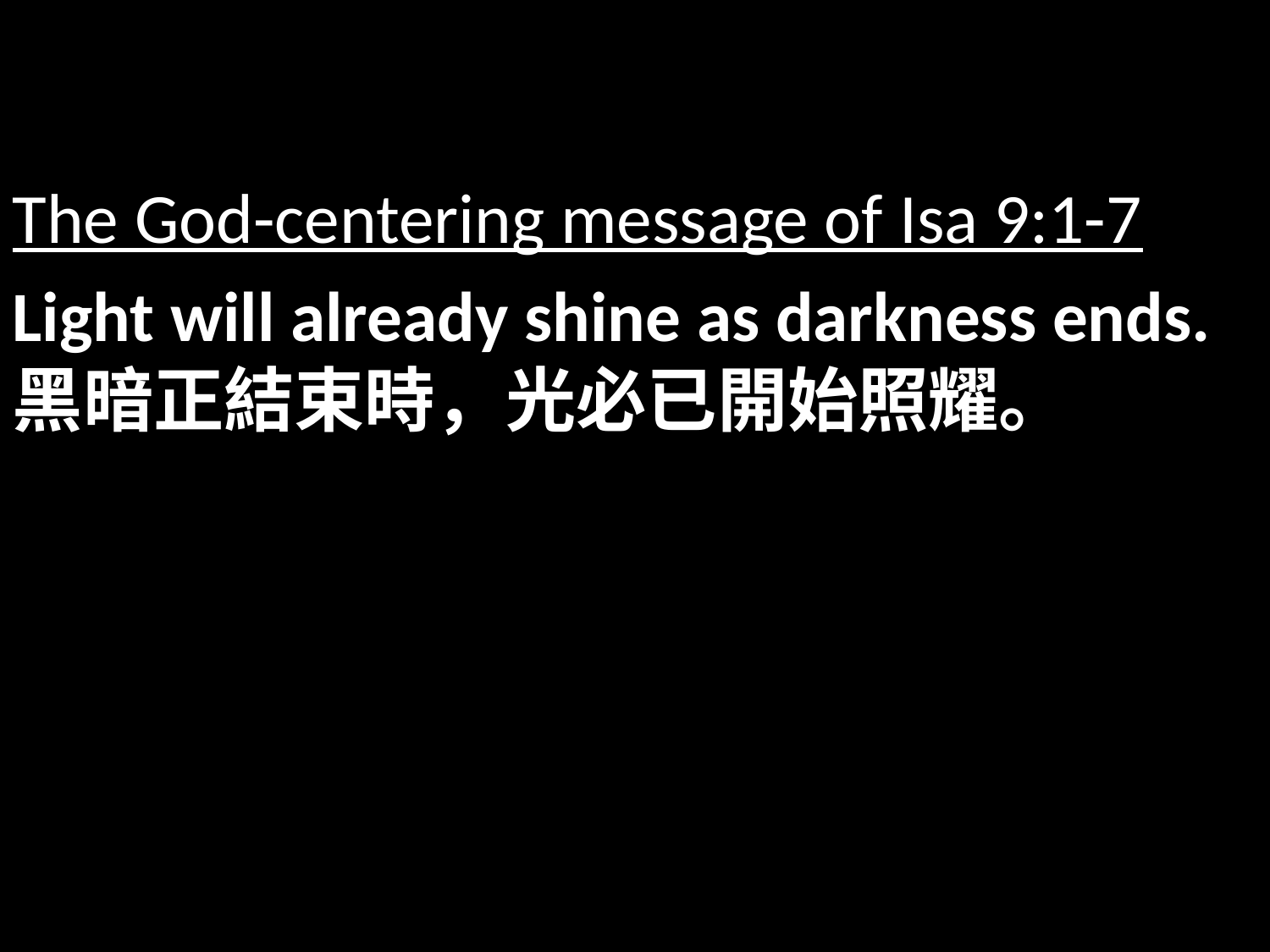

The God-centering message of Isa 9:1-7
Light will already shine as darkness ends.
黑暗正結束時，光必已開始照耀。